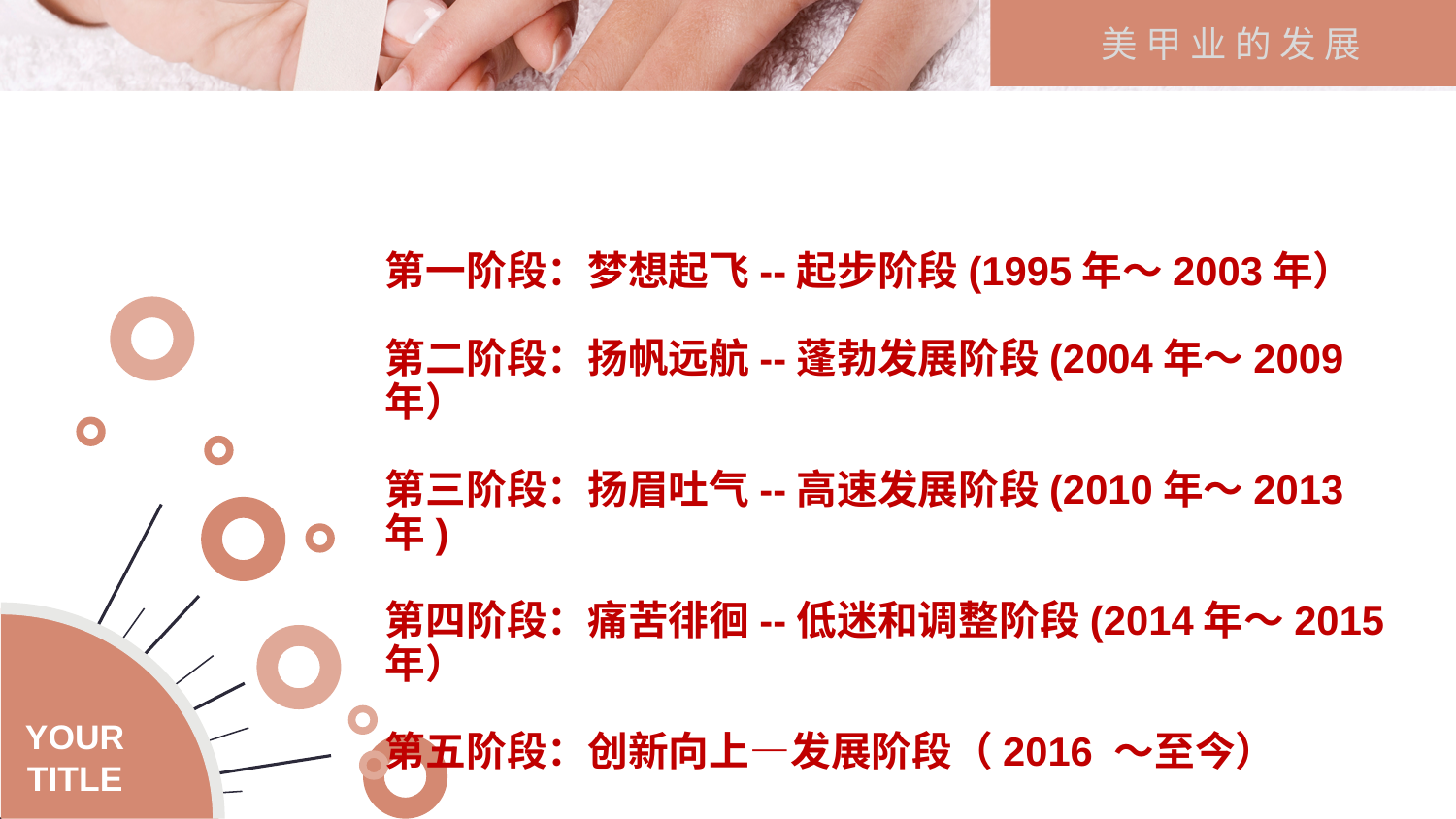

美 甲 业 的 发 展
第一阶段：梦想起飞--起步阶段(1995年～2003年）

第二阶段：扬帆远航--蓬勃发展阶段(2004年～2009年）

第三阶段：扬眉吐气--高速发展阶段(2010年～2013年)

第四阶段：痛苦徘徊--低迷和调整阶段(2014年～2015年）

第五阶段：创新向上—发展阶段（2016 ～至今）

YOUR TITLE